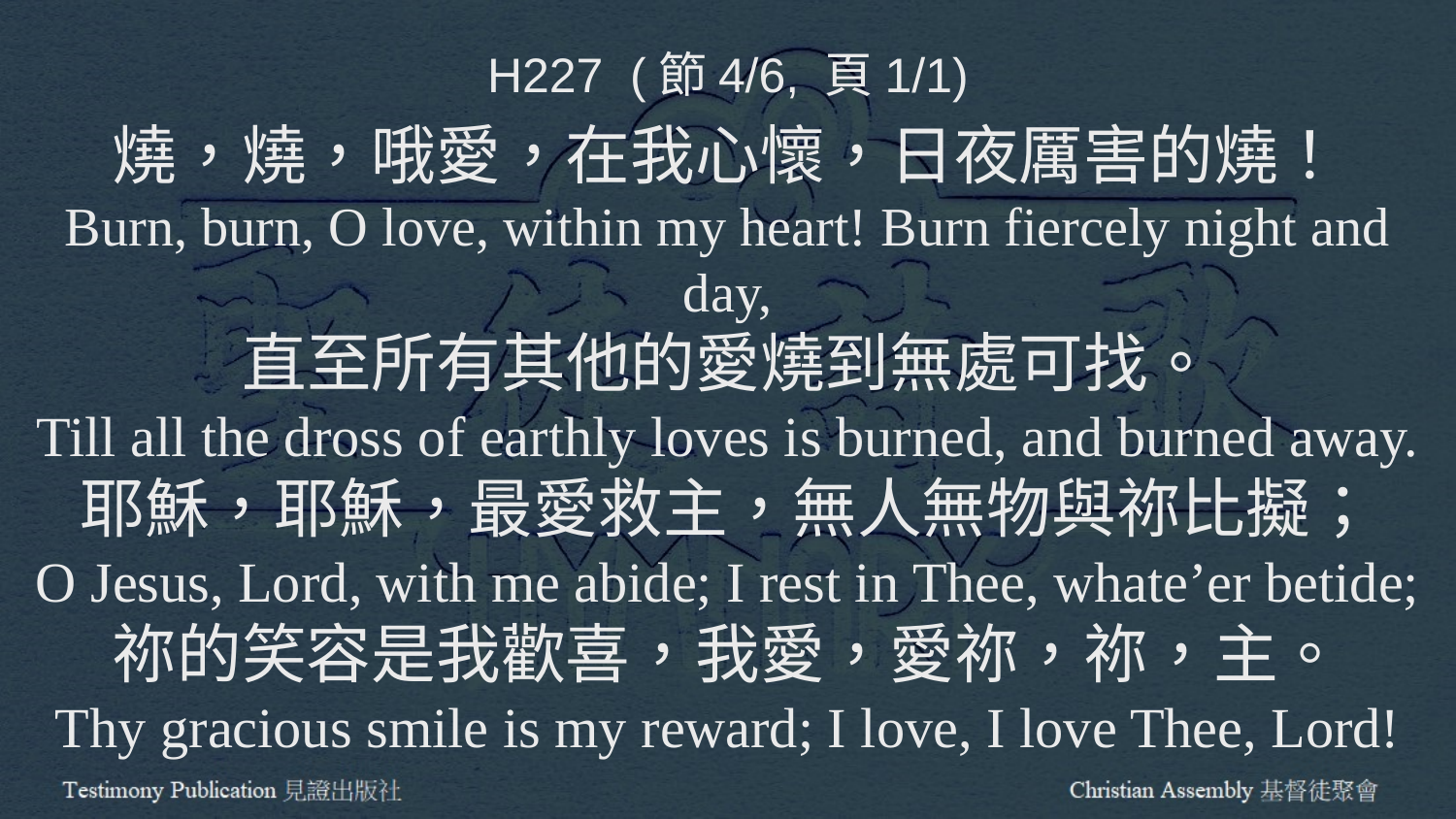

H227  (節4/6, 頁1/1)
燒，燒，哦愛，在我心懷，日夜厲害的燒！
Burn, burn, O love, within my heart! Burn fiercely night and day,
直至所有其他的愛燒到無處可找。
Till all the dross of earthly loves is burned, and burned away.
耶穌，耶穌，最愛救主，無人無物與祢比擬；
O Jesus, Lord, with me abide; I rest in Thee, whate’er betide;
祢的笑容是我歡喜，我愛，愛祢，祢，主。
Thy gracious smile is my reward; I love, I love Thee, Lord!